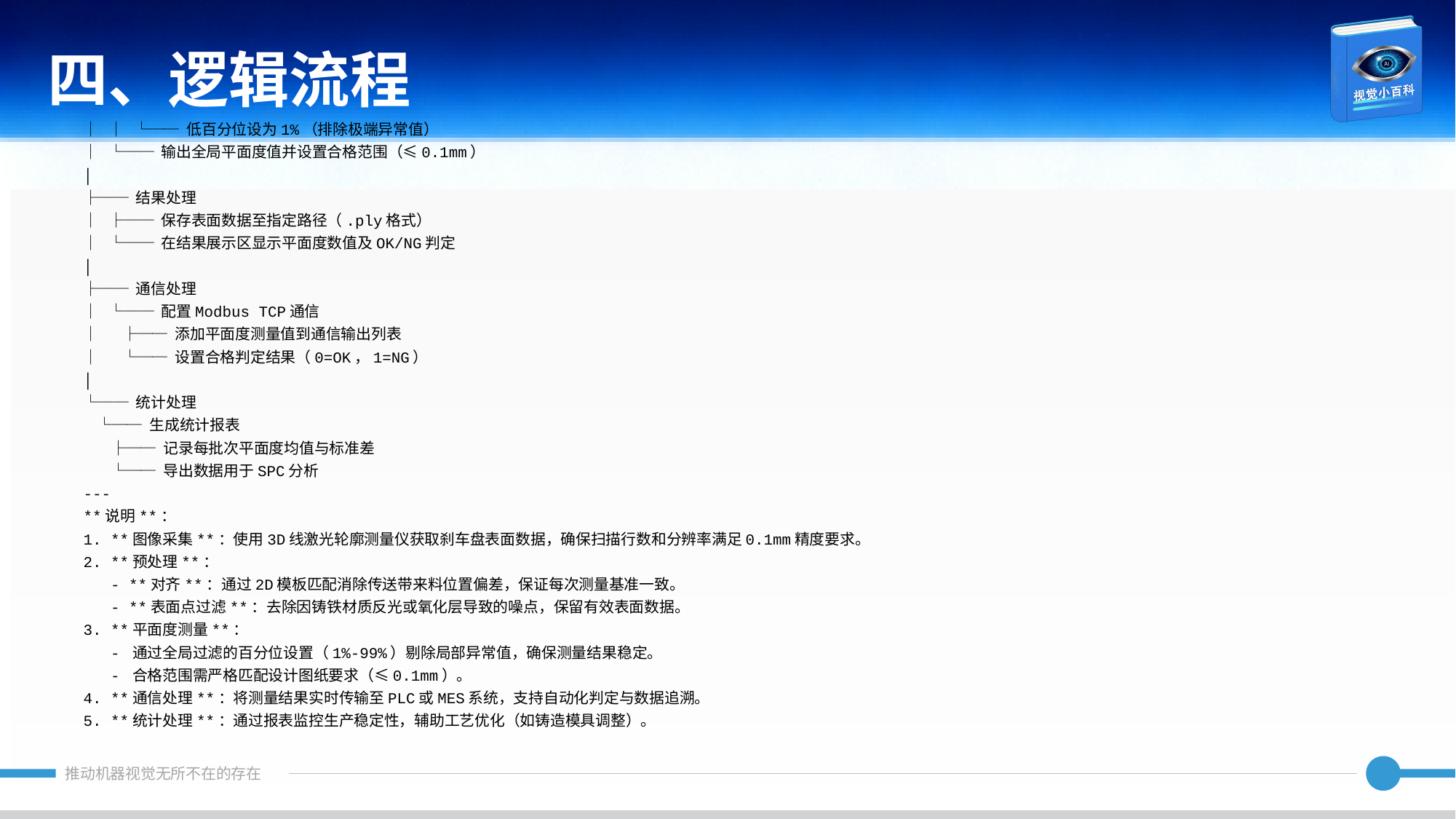

四、逻辑流程

│   │   └── 低百分位设为1%（排除极端异常值）
│   └── 输出全局平面度值并设置合格范围（≤0.1mm）
│
├── 结果处理
│   ├── 保存表面数据至指定路径（.ply格式）
│   └── 在结果展示区显示平面度数值及OK/NG判定
│
├── 通信处理
│   └── 配置Modbus TCP通信
│       ├── 添加平面度测量值到通信输出列表
│       └── 设置合格判定结果（0=OK，1=NG）
│
└── 统计处理
    └── 生成统计报表
        ├── 记录每批次平面度均值与标准差
        └── 导出数据用于SPC分析
---
**说明**：
1. **图像采集**：使用3D线激光轮廓测量仪获取刹车盘表面数据，确保扫描行数和分辨率满足0.1mm精度要求。
2. **预处理**：
   - **对齐**：通过2D模板匹配消除传送带来料位置偏差，保证每次测量基准一致。
   - **表面点过滤**：去除因铸铁材质反光或氧化层导致的噪点，保留有效表面数据。
3. **平面度测量**：
   - 通过全局过滤的百分位设置（1%-99%）剔除局部异常值，确保测量结果稳定。
   - 合格范围需严格匹配设计图纸要求（≤0.1mm）。
4. **通信处理**：将测量结果实时传输至PLC或MES系统，支持自动化判定与数据追溯。
5. **统计处理**：通过报表监控生产稳定性，辅助工艺优化（如铸造模具调整）。
9